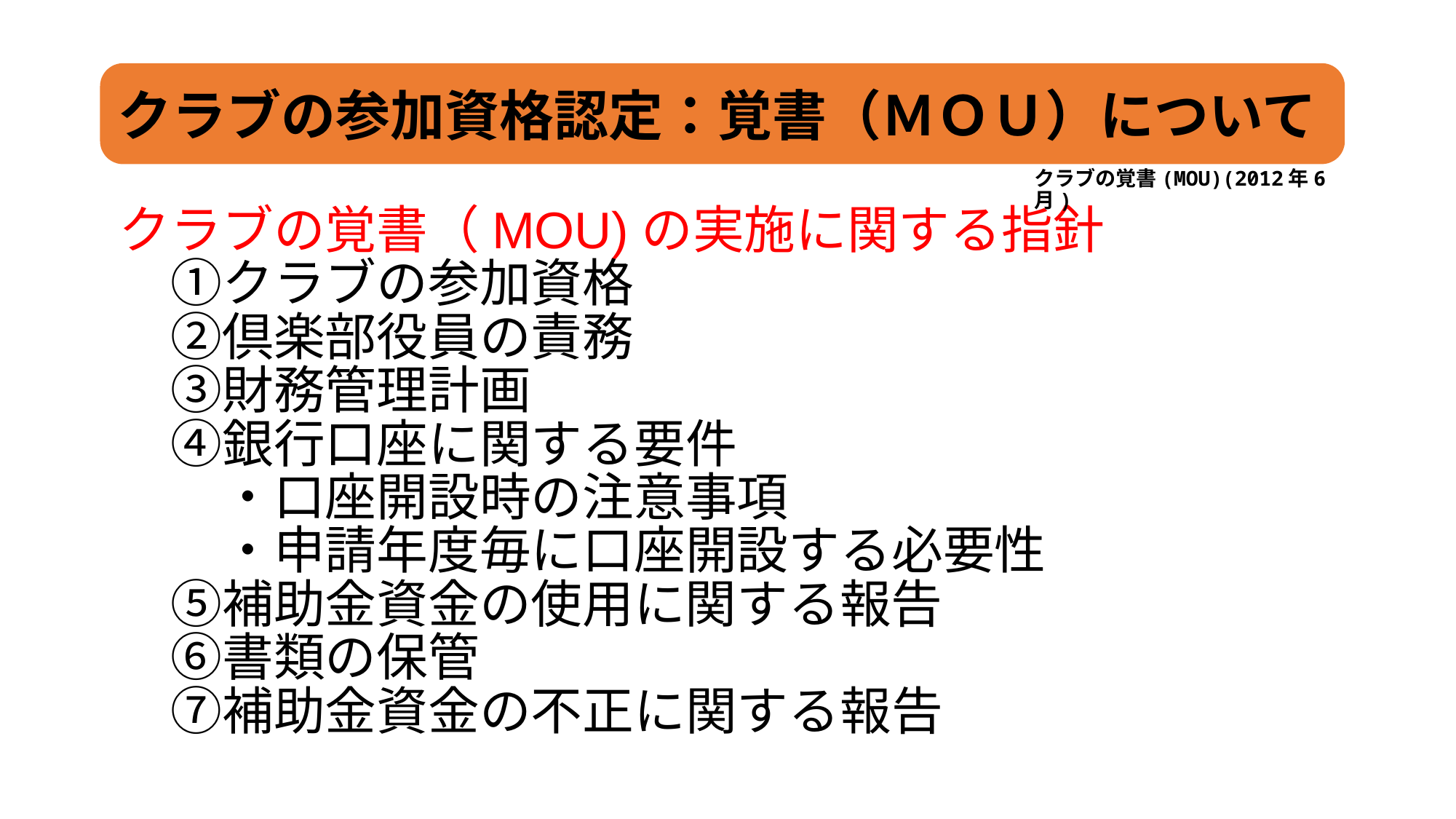

クラブの参加資格認定：覚書（ＭＯＵ）について
クラブの覚書(MOU)(2012年6月)
クラブの覚書（MOU)の実施に関する指針
　①クラブの参加資格
　②倶楽部役員の責務
　③財務管理計画
　④銀行口座に関する要件
　　・口座開設時の注意事項
　　・申請年度毎に口座開設する必要性
　⑤補助金資金の使用に関する報告
　⑥書類の保管
　⑦補助金資金の不正に関する報告